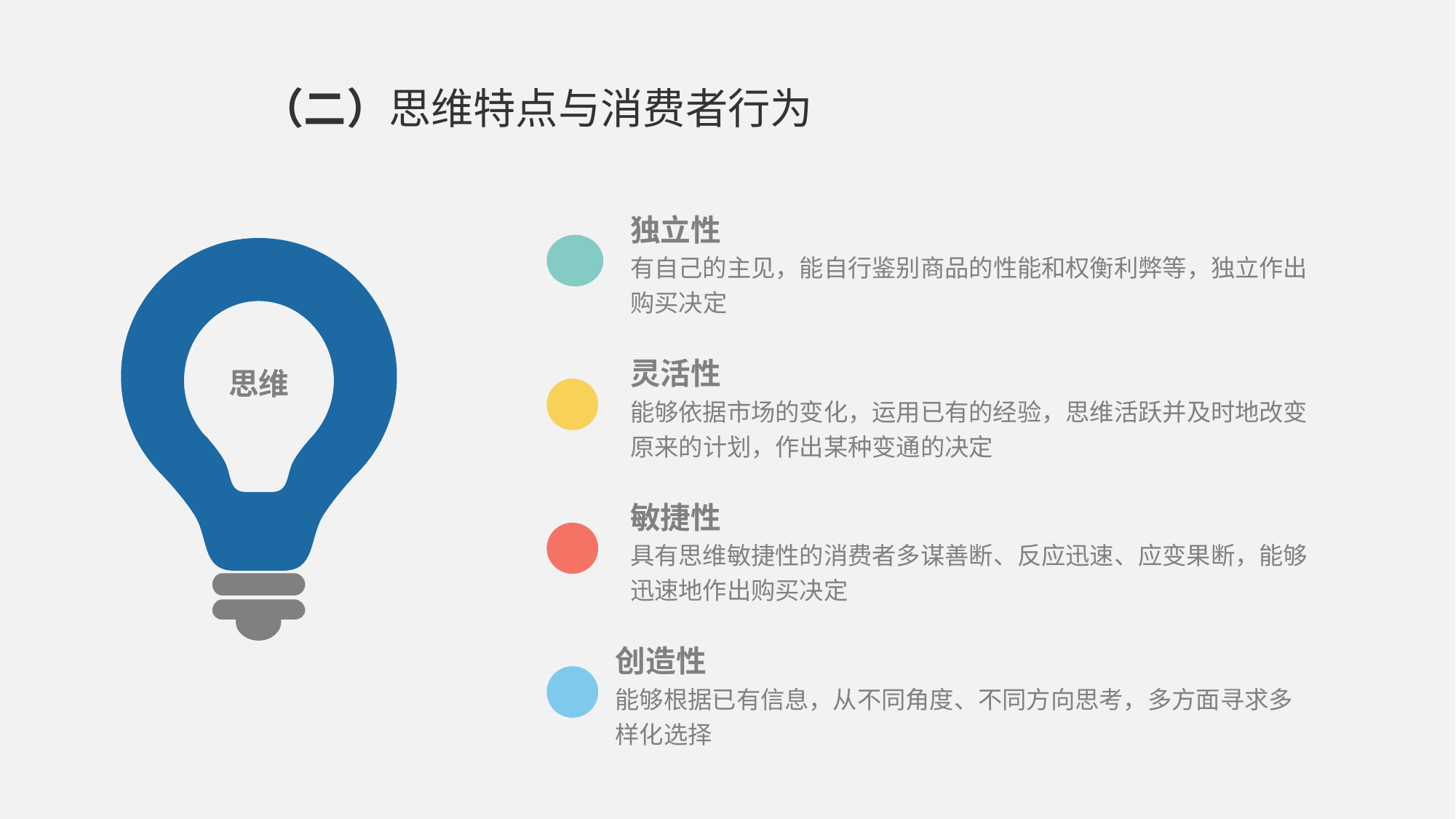

（二）思维特点与消费者行为
独立性
有自己的主见，能自行鉴别商品的性能和权衡利弊等，独立作出购买决定

灵活性
能够依据市场的变化，运用已有的经验，思维活跃并及时地改变原来的计划，作出某种变通的决定

思维
敏捷性
具有思维敏捷性的消费者多谋善断、反应迅速、应变果断，能够迅速地作出购买决定

创造性
能够根据已有信息，从不同角度、不同方向思考，多方面寻求多样化选择